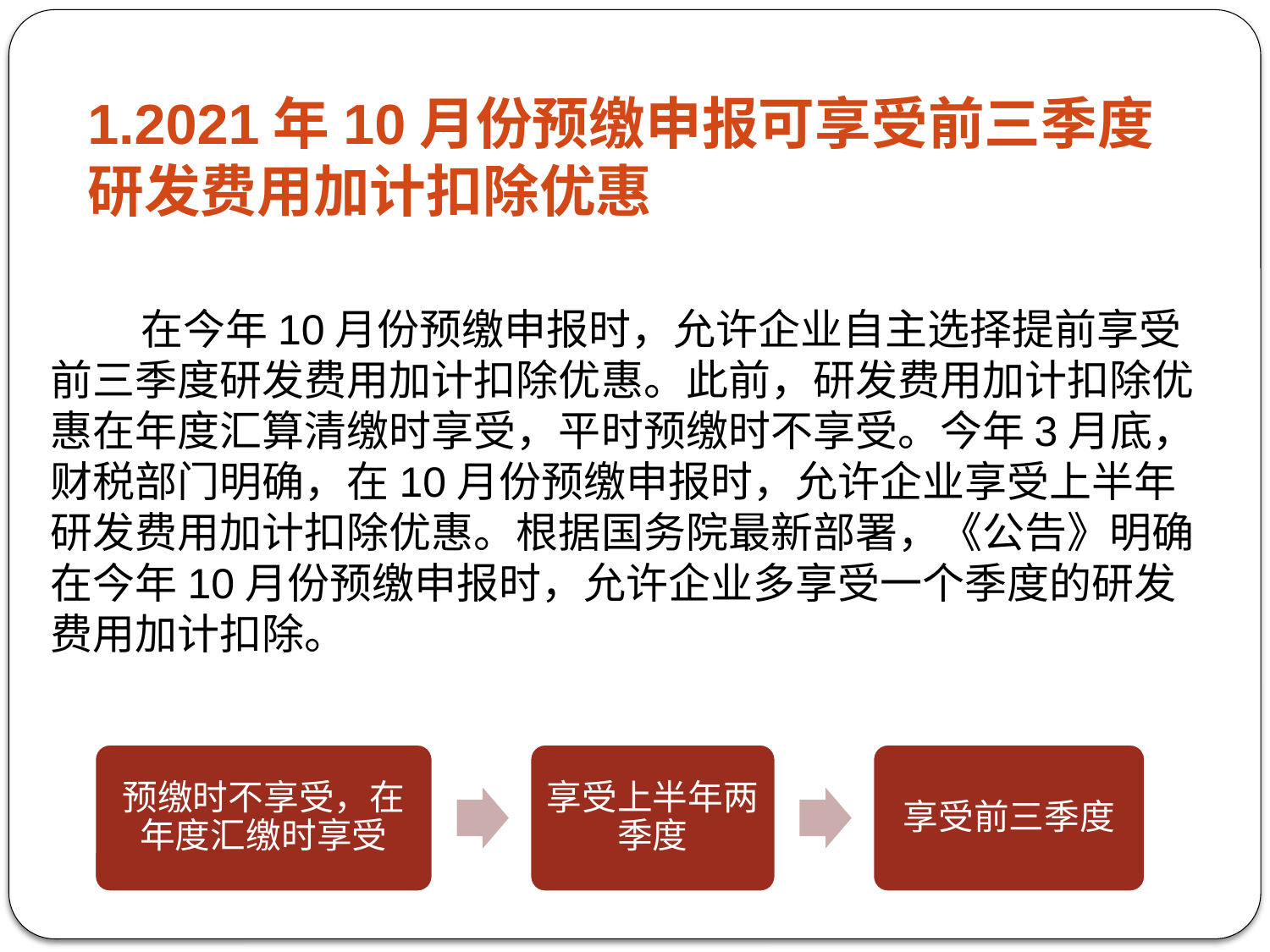

# 1.2021年10月份预缴申报可享受前三季度研发费用加计扣除优惠
在今年10月份预缴申报时，允许企业自主选择提前享受前三季度研发费用加计扣除优惠。此前，研发费用加计扣除优惠在年度汇算清缴时享受，平时预缴时不享受。今年3月底，财税部门明确，在10月份预缴申报时，允许企业享受上半年研发费用加计扣除优惠。根据国务院最新部署，《公告》明确在今年10月份预缴申报时，允许企业多享受一个季度的研发费用加计扣除。
预缴时不享受，在年度汇缴时享受

享受上半年两季度

享受前三季度